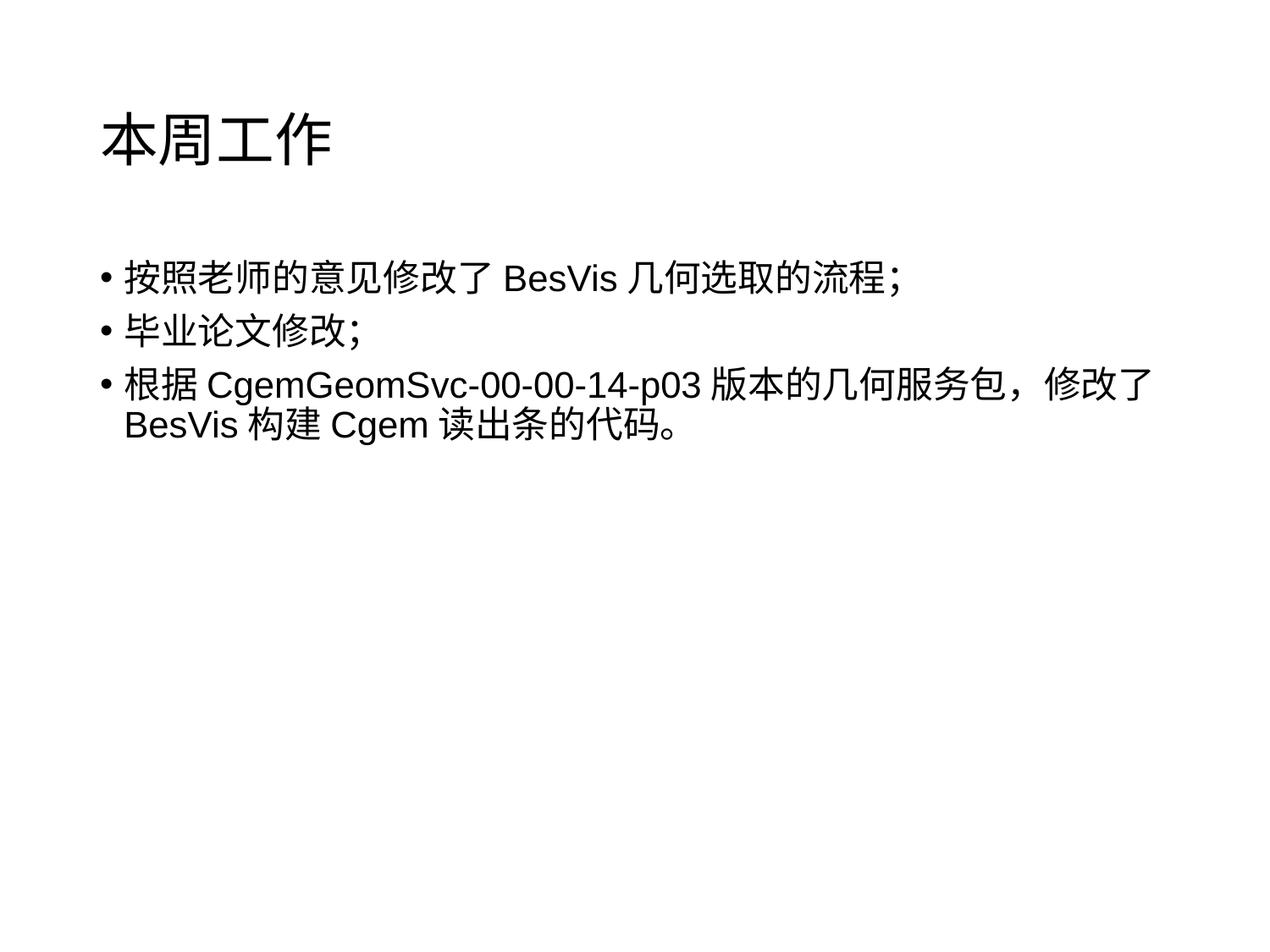

# 本周工作
按照老师的意见修改了BesVis几何选取的流程；
毕业论文修改；
根据CgemGeomSvc-00-00-14-p03版本的几何服务包，修改了BesVis构建Cgem读出条的代码。